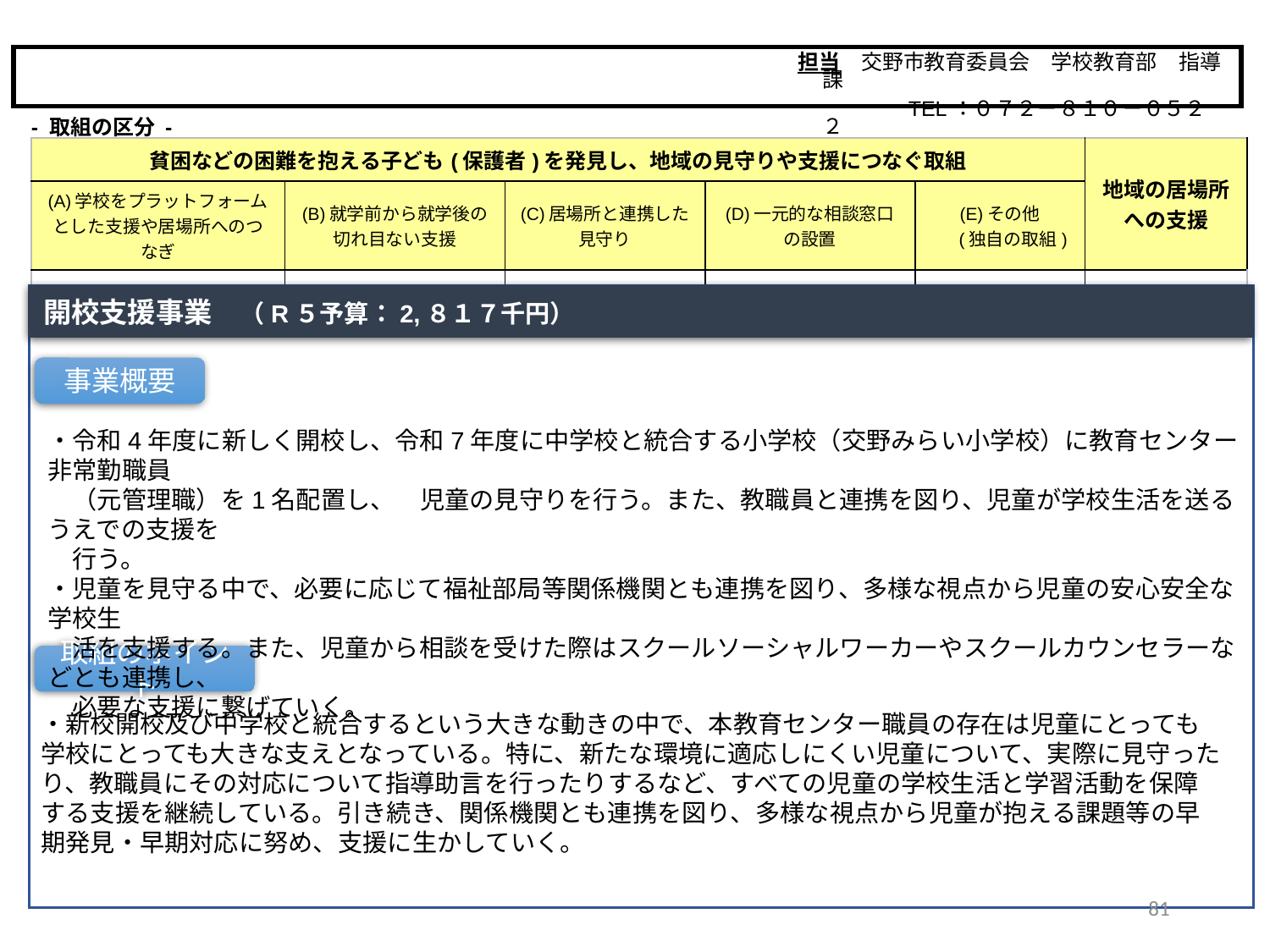

担当　交野市教育委員会　学校教育部　指導課
　　　　　TEL：０７２－８１０－０５２２

交野市
- 取組の区分 -
| 貧困などの困難を抱える子ども(保護者)を発見し、地域の見守りや支援につなぐ取組 |  |  |  |  | 地域の居場所 への支援 |
| --- | --- | --- | --- | --- | --- |
| (A)学校をプラットフォームとした支援や居場所へのつなぎ | (B)就学前から就学後の 切れ目ない支援 | (C)居場所と連携した 見守り | (D)一元的な相談窓口 の設置 | (E)その他 　 (独自の取組) |  |
| ○ |  |  |  |  |  |
開校支援事業　（R５予算：2,８１７千円）

事業概要
・令和4年度に新しく開校し、令和7年度に中学校と統合する小学校（交野みらい小学校）に教育センター非常勤職員
　（元管理職）を1名配置し、　児童の見守りを行う。また、教職員と連携を図り、児童が学校生活を送るうえでの支援を
　行う。
・児童を見守る中で、必要に応じて福祉部局等関係機関とも連携を図り、多様な視点から児童の安心安全な学校生
　活を支援する。また、児童から相談を受けた際はスクールソーシャルワーカーやスクールカウンセラーなどとも連携し、
　必要な支援に繋げていく。
取組のポイント
・新校開校及び中学校と統合するという大きな動きの中で、本教育センター職員の存在は児童にとっても学校にとっても大きな支えとなっている。特に、新たな環境に適応しにくい児童について、実際に見守ったり、教職員にその対応について指導助言を行ったりするなど、すべての児童の学校生活と学習活動を保障する支援を継続している。引き続き、関係機関とも連携を図り、多様な視点から児童が抱える課題等の早期発見・早期対応に努め、支援に生かしていく。
81